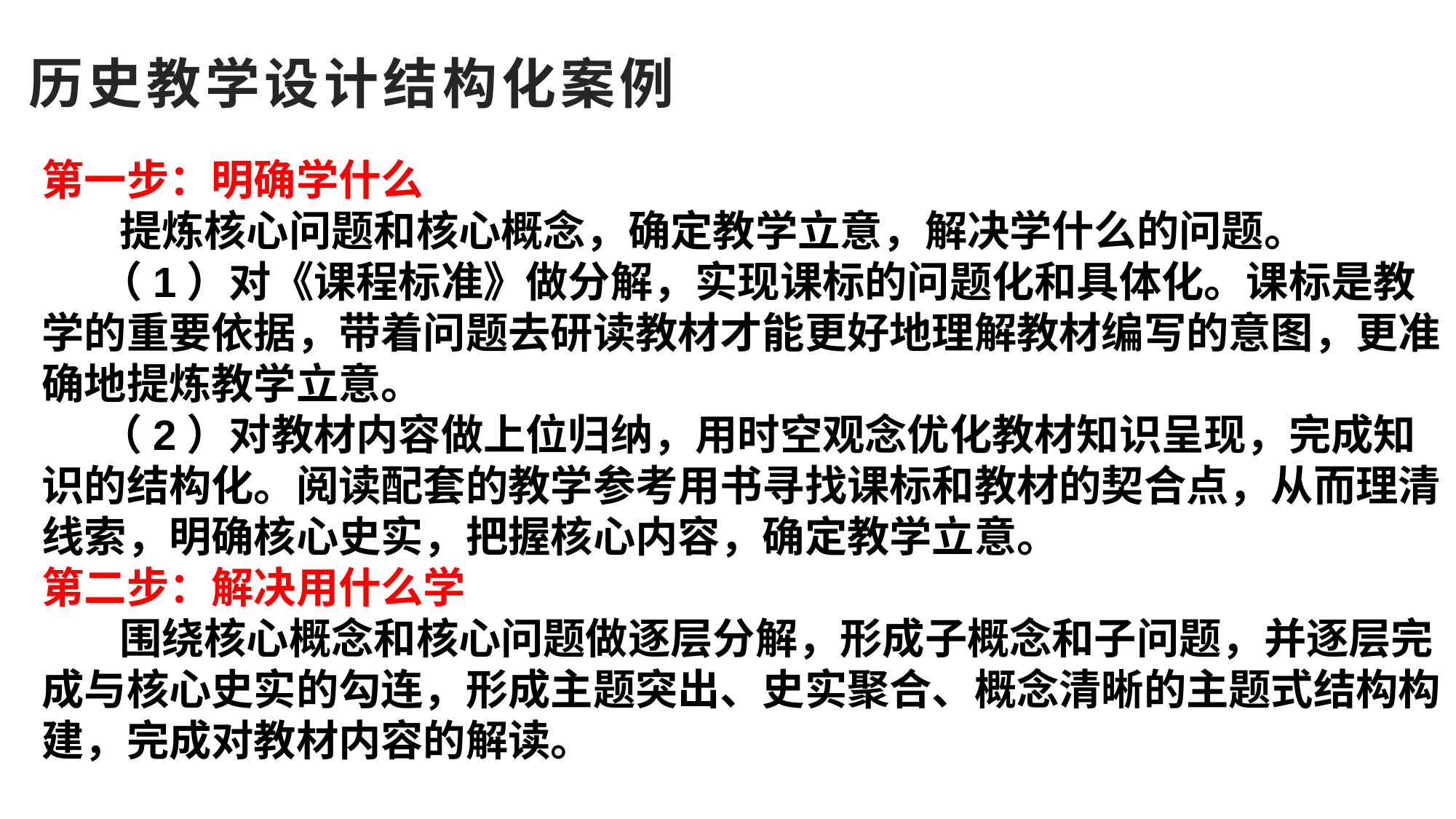

历史教学设计结构化案例
第一步：明确学什么
       提炼核心问题和核心概念，确定教学立意，解决学什么的问题。
     （1）对《课程标准》做分解，实现课标的问题化和具体化。课标是教学的重要依据，带着问题去研读教材才能更好地理解教材编写的意图，更准确地提炼教学立意。
     （2）对教材内容做上位归纳，用时空观念优化教材知识呈现，完成知识的结构化。阅读配套的教学参考用书寻找课标和教材的契合点，从而理清线索，明确核心史实，把握核心内容，确定教学立意。
第二步：解决用什么学
       围绕核心概念和核心问题做逐层分解，形成子概念和子问题，并逐层完成与核心史实的勾连，形成主题突出、史实聚合、概念清晰的主题式结构构建，完成对教材内容的解读。